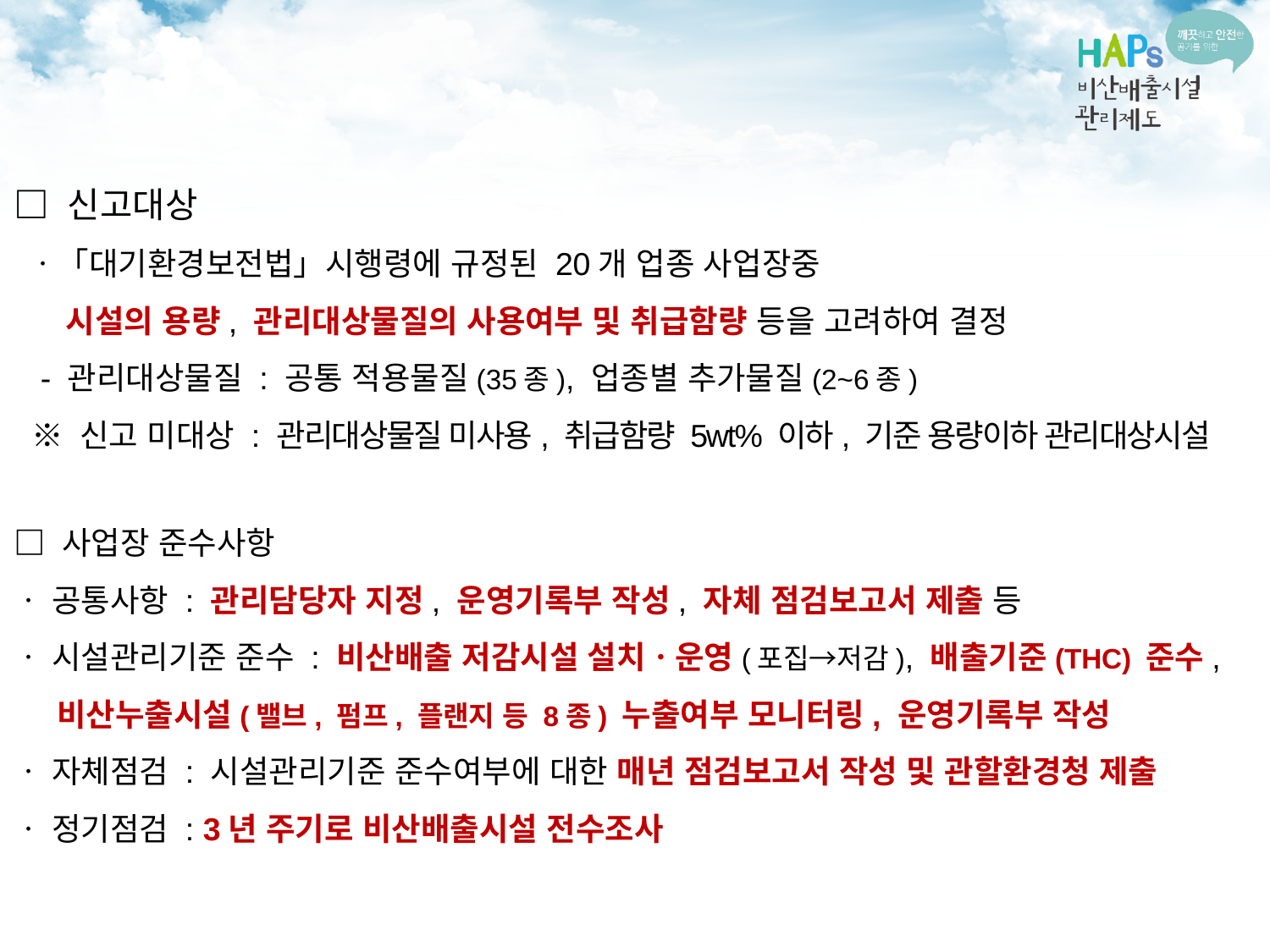

□ 신고대상
 ㆍ「대기환경보전법」시행령에 규정된 20개 업종 사업장중
     시설의 용량, 관리대상물질의 사용여부 및 취급함량 등을 고려하여 결정
   - 관리대상물질 : 공통 적용물질(35종), 업종별 추가물질(2~6종)
  ※ 신고 미대상 : 관리대상물질 미사용, 취급함량 5wt% 이하, 기준 용량이하 관리대상시설

□ 사업장 준수사항
ㆍ 공통사항 : 관리담당자 지정, 운영기록부 작성, 자체 점검보고서 제출 등
ㆍ 시설관리기준 준수 : 비산배출 저감시설 설치ㆍ운영(포집→저감), 배출기준(THC) 준수,
    비산누출시설(밸브, 펌프, 플랜지 등 8종) 누출여부 모니터링, 운영기록부 작성
ㆍ 자체점검 : 시설관리기준 준수여부에 대한 매년 점검보고서 작성 및 관할환경청 제출
ㆍ 정기점검 : 3년 주기로 비산배출시설 전수조사